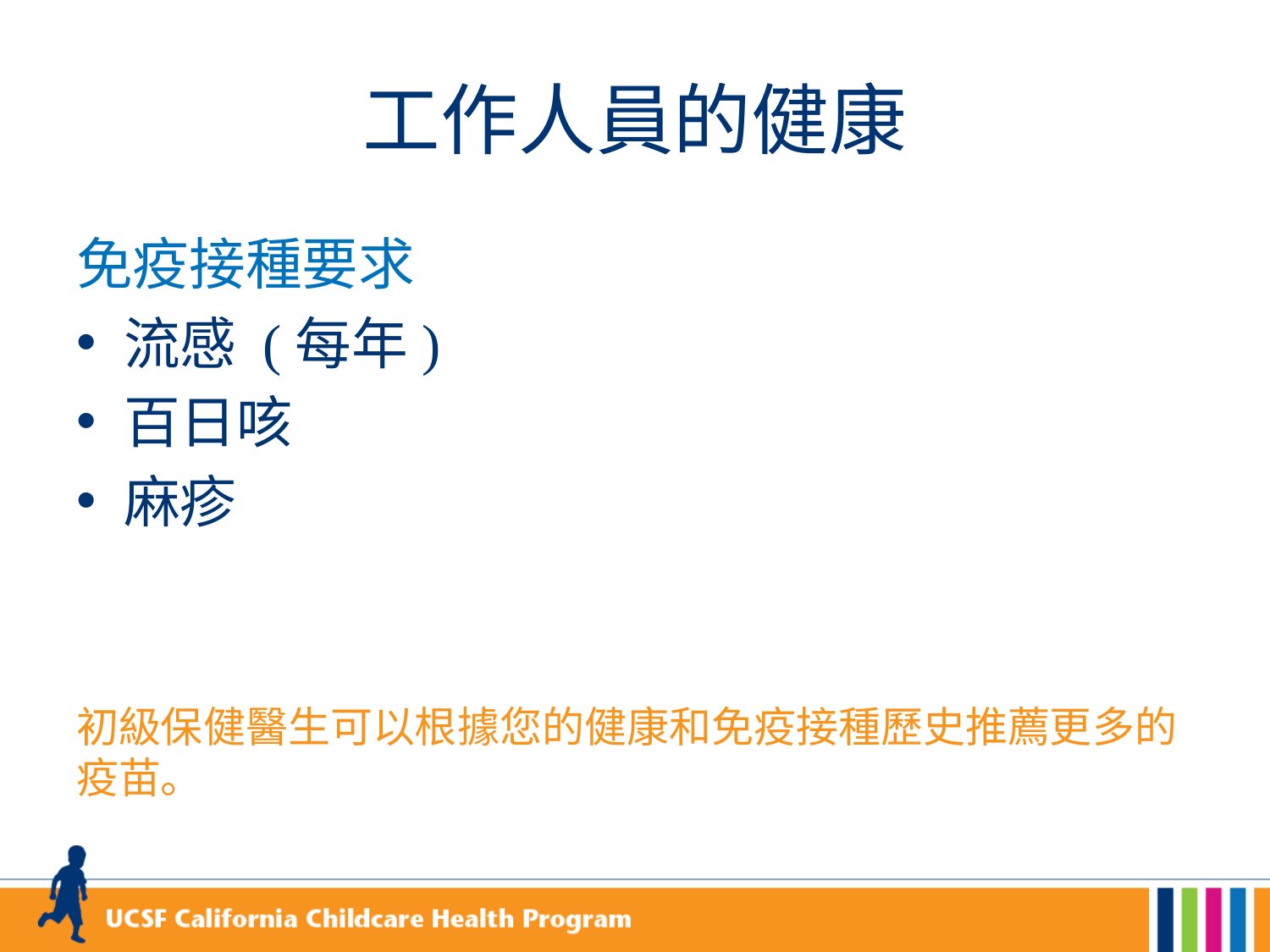

# 工作人員的健康
免疫接種要求
流感 (每年)
百日咳
麻疹

初級保健醫生可以根據您的健康和免疫接種歷史推薦更多的疫苗。